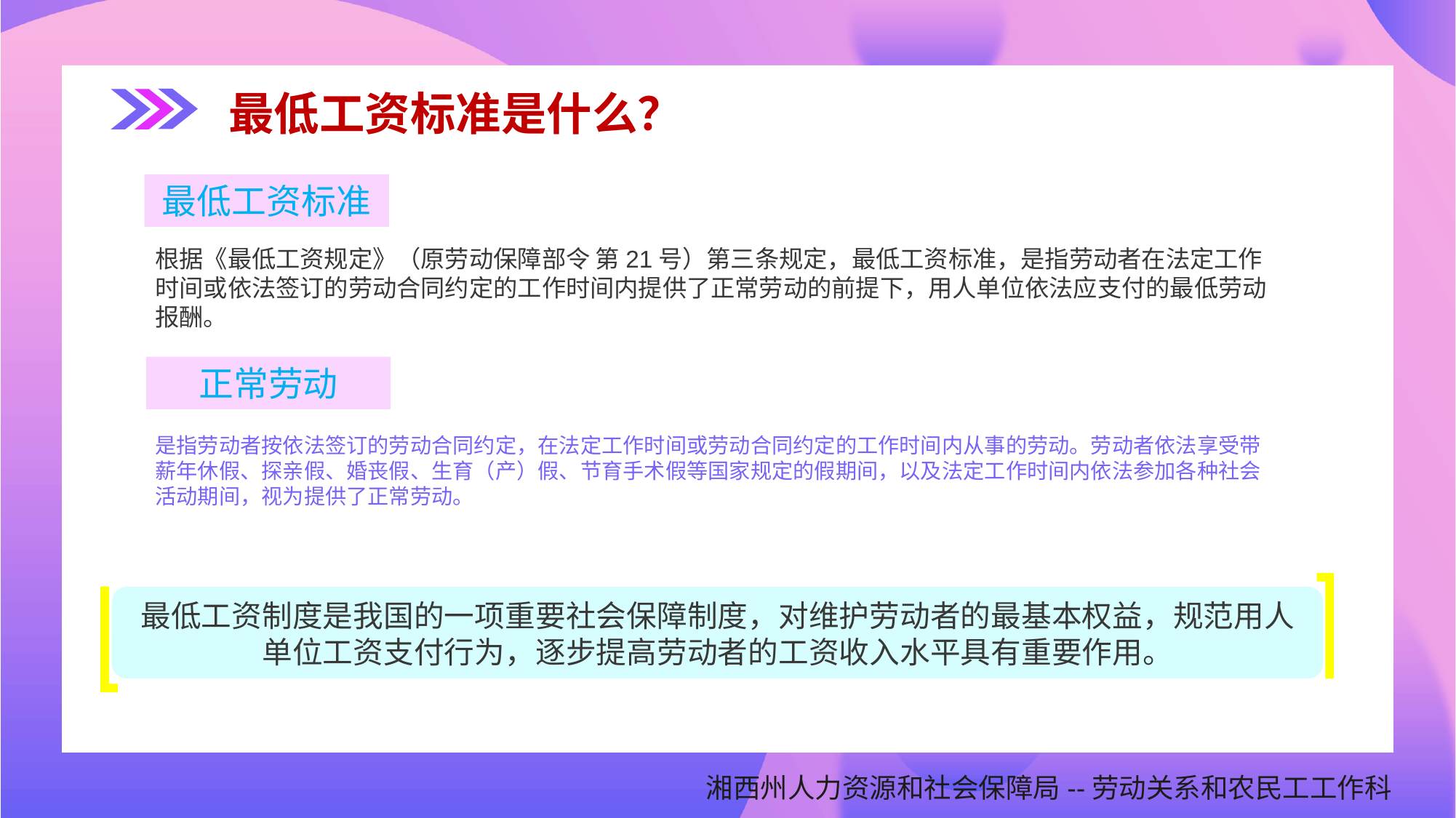

最低工资标准是什么？

最低工资标准
根据《最低工资规定》（原劳动保障部令 第21号）第三条规定，最低工资标准，是指劳动者在法定工作时间或依法签订的劳动合同约定的工作时间内提供了正常劳动的前提下，用人单位依法应支付的最低劳动报酬。
正常劳动
是指劳动者按依法签订的劳动合同约定，在法定工作时间或劳动合同约定的工作时间内从事的劳动。劳动者依法享受带薪年休假、探亲假、婚丧假、生育（产）假、节育手术假等国家规定的假期间，以及法定工作时间内依法参加各种社会活动期间，视为提供了正常劳动。

最低工资制度是我国的一项重要社会保障制度，对维护劳动者的最基本权益，规范用人单位工资支付行为，逐步提高劳动者的工资收入水平具有重要作用。
湘西州人力资源和社会保障局--劳动关系和农民工工作科